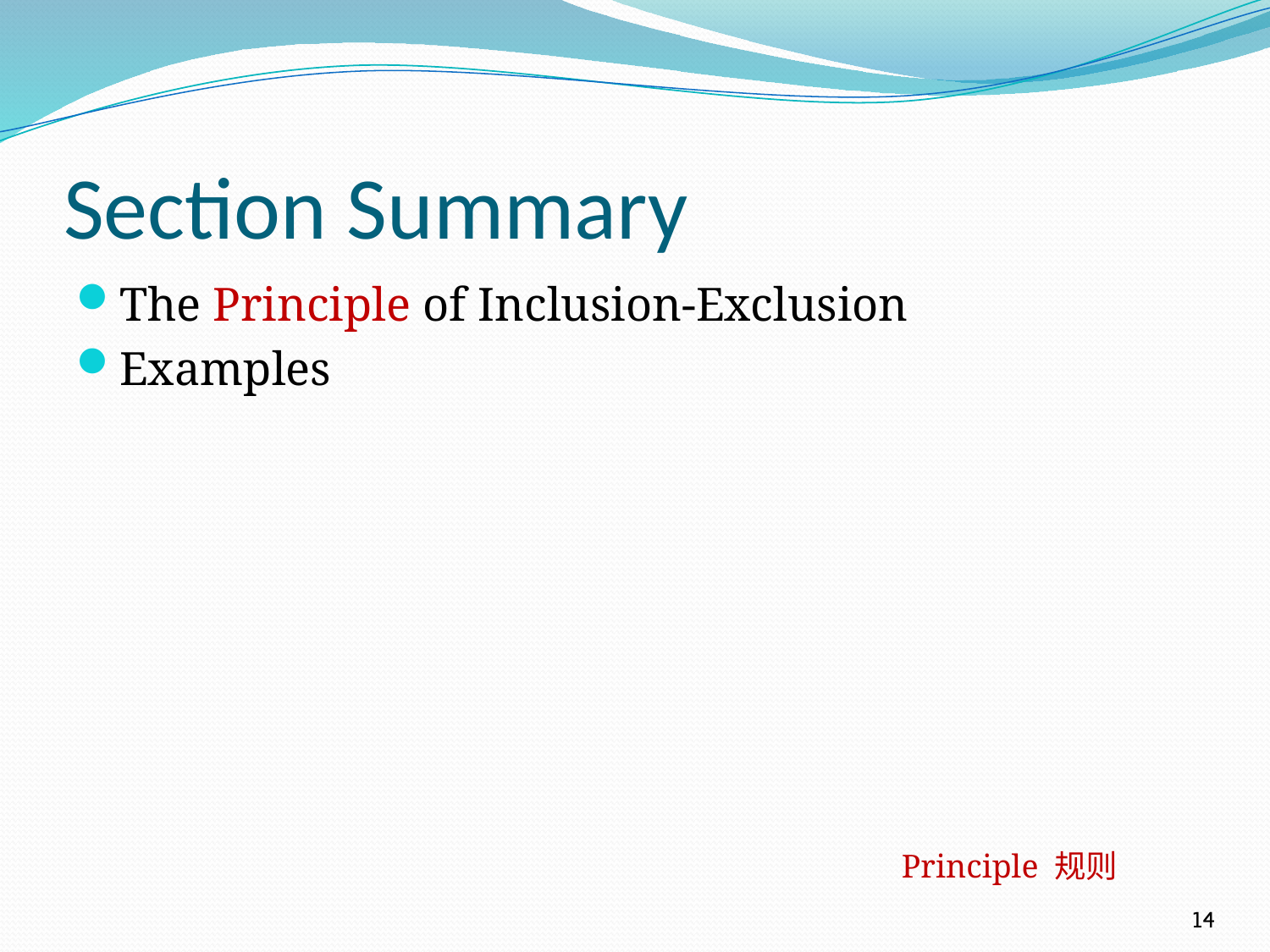

# Section Summary
The Principle of Inclusion-Exclusion
Examples
Principle 规则
14